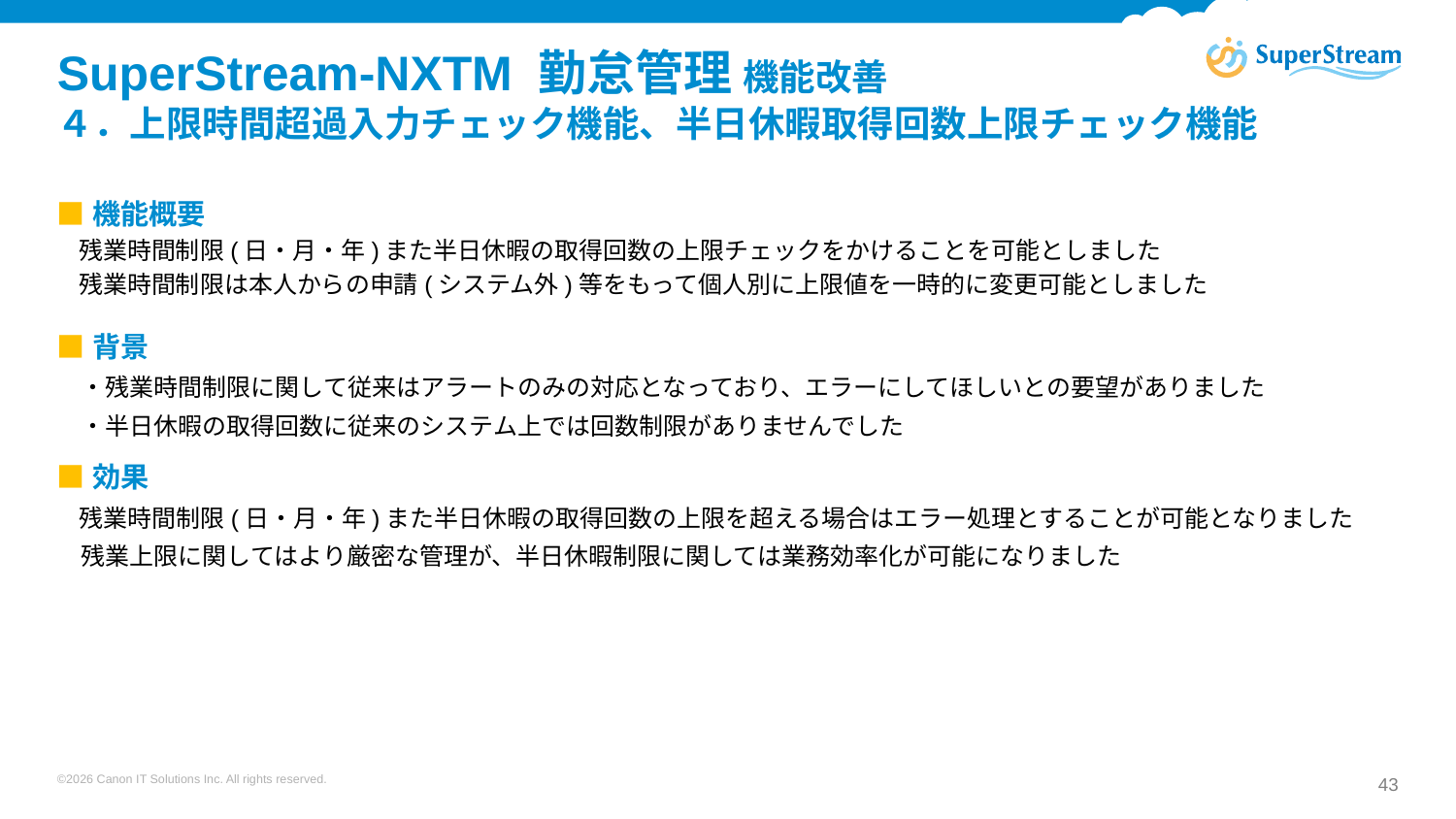

# SuperStream-NXTM 勤怠管理 機能改善 ４．上限時間超過入力チェック機能、半日休暇取得回数上限チェック機能
■機能概要
   残業時間制限(日・月・年)また半日休暇の取得回数の上限チェックをかけることを可能としました
   残業時間制限は本人からの申請(システム外)等をもって個人別に上限値を一時的に変更可能としました

■背景
　・残業時間制限に関して従来はアラートのみの対応となっており、エラーにしてほしいとの要望がありました
　・半日休暇の取得回数に従来のシステム上では回数制限がありませんでした
■効果
　残業時間制限(日・月・年)また半日休暇の取得回数の上限を超える場合はエラー処理とすることが可能となりました
　残業上限に関してはより厳密な管理が、半日休暇制限に関しては業務効率化が可能になりました
©2026 Canon IT Solutions Inc. All rights reserved.
43